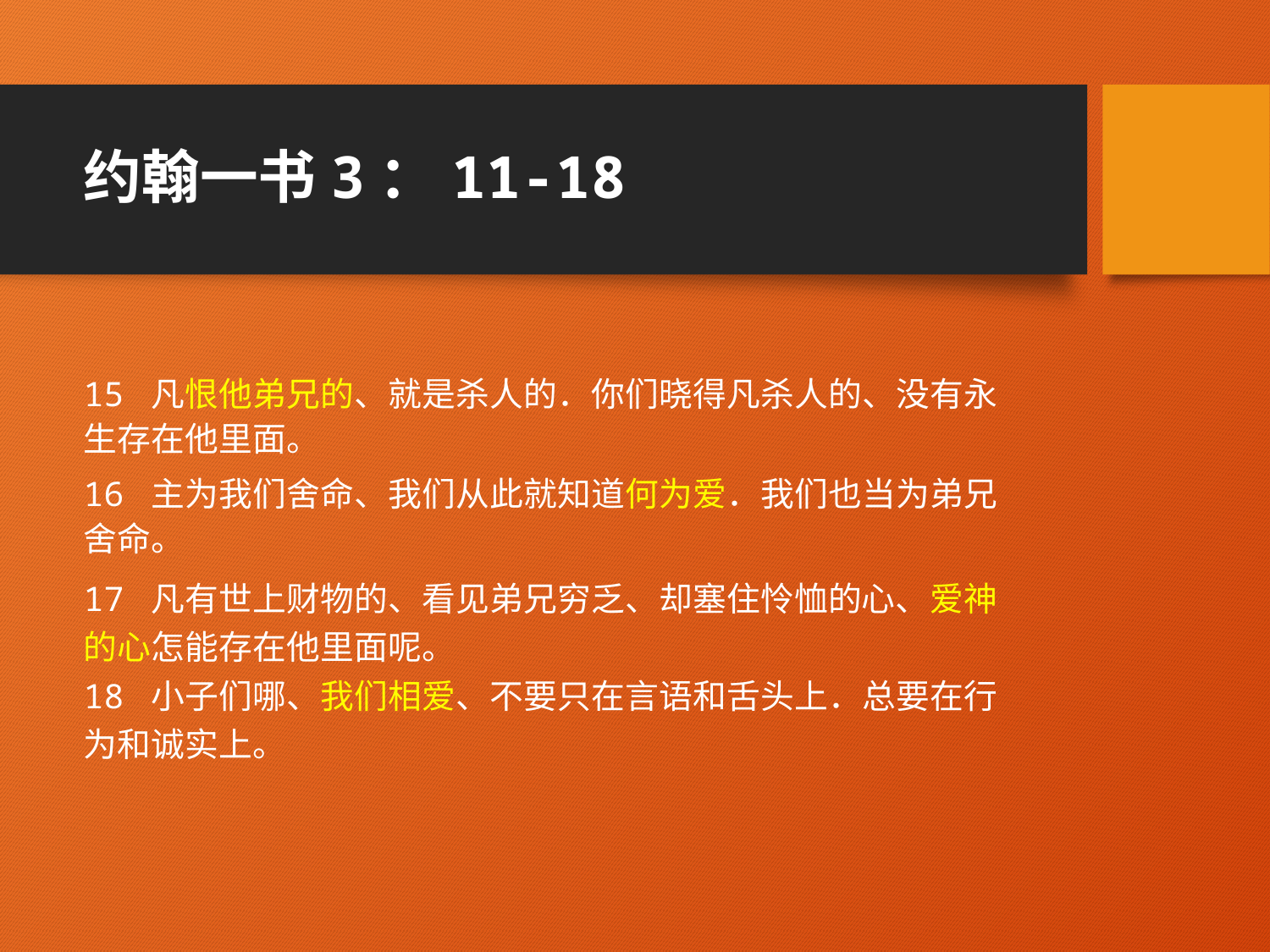

# 约翰一书3：11-18
15 凡恨他弟兄的、就是杀人的．你们晓得凡杀人的、没有永	生存在他里面。
16 主为我们舍命、我们从此就知道何为爱．我们也当为弟兄	舍命。
17 凡有世上财物的、看见弟兄穷乏、却塞住怜恤的心、爱神	的心怎能存在他里面呢。
18 小子们哪、我们相爱、不要只在言语和舌头上．总要在行	为和诚实上。